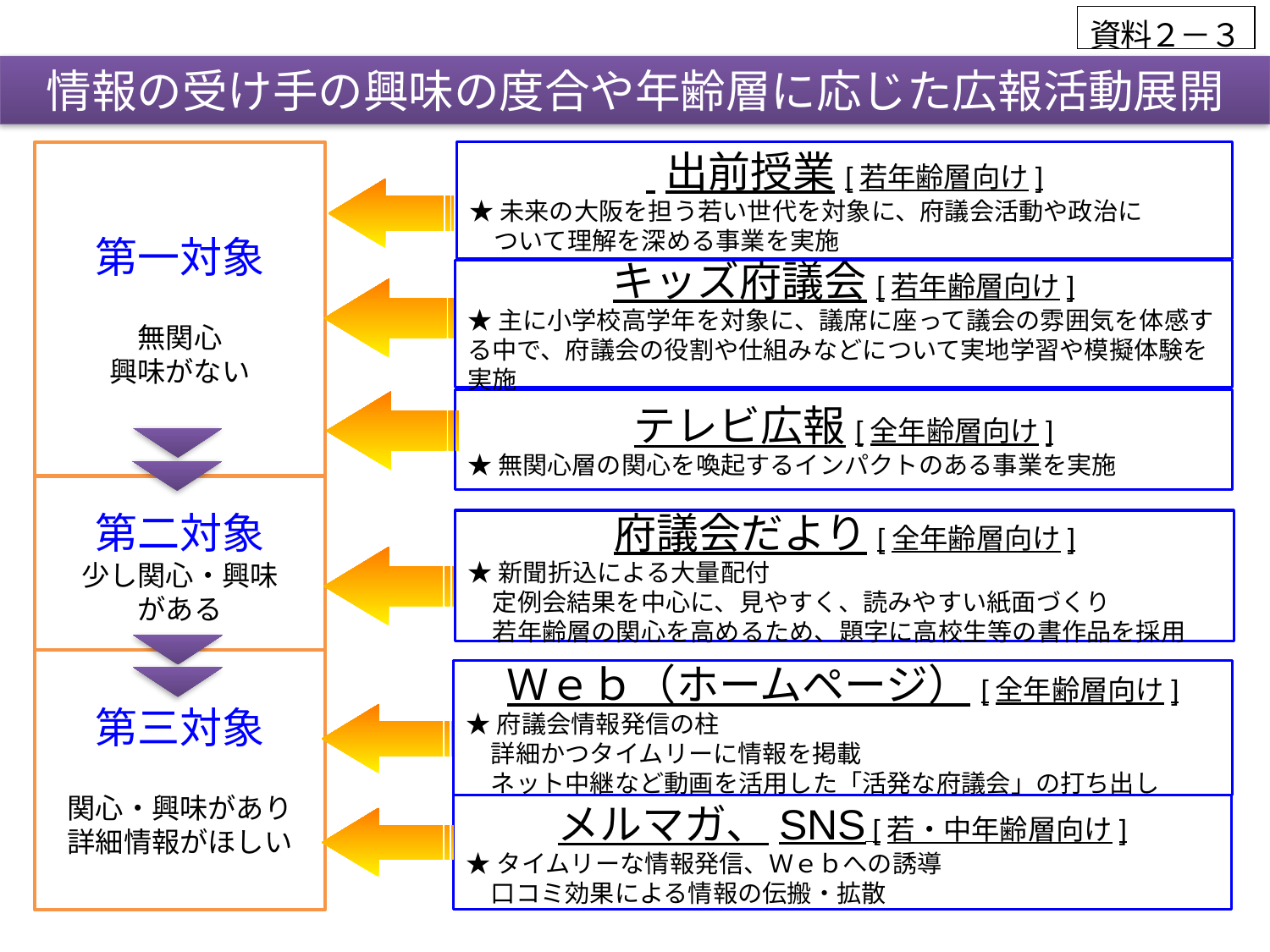

資料２－３
# 情報の受け手の興味の度合や年齢層に応じた広報活動展開
第一対象

無関心
興味がない
 出前授業[若年齢層向け]
★未来の大阪を担う若い世代を対象に、府議会活動や政治に
　ついて理解を深める事業を実施

キッズ府議会[若年齢層向け]
★主に小学校高学年を対象に、議席に座って議会の雰囲気を体感する中で、府議会の役割や仕組みなどについて実地学習や模擬体験を実施

テレビ広報[全年齢層向け]
★無関心層の関心を喚起するインパクトのある事業を実施

第二対象
少し関心・興味
がある
府議会だより[全年齢層向け]
★新聞折込による大量配付
　定例会結果を中心に、見やすく、読みやすい紙面づくり
　若年齢層の関心を高めるため、題字に高校生等の書作品を採用

第三対象

関心・興味があり
詳細情報がほしい
Ｗｅｂ（ホームページ）[全年齢層向け]
★府議会情報発信の柱
　詳細かつタイムリーに情報を掲載
　ネット中継など動画を活用した「活発な府議会」の打ち出し

メルマガ、SNS [若・中年齢層向け]
★タイムリーな情報発信、Ｗｅｂへの誘導
　口コミ効果による情報の伝搬・拡散

1